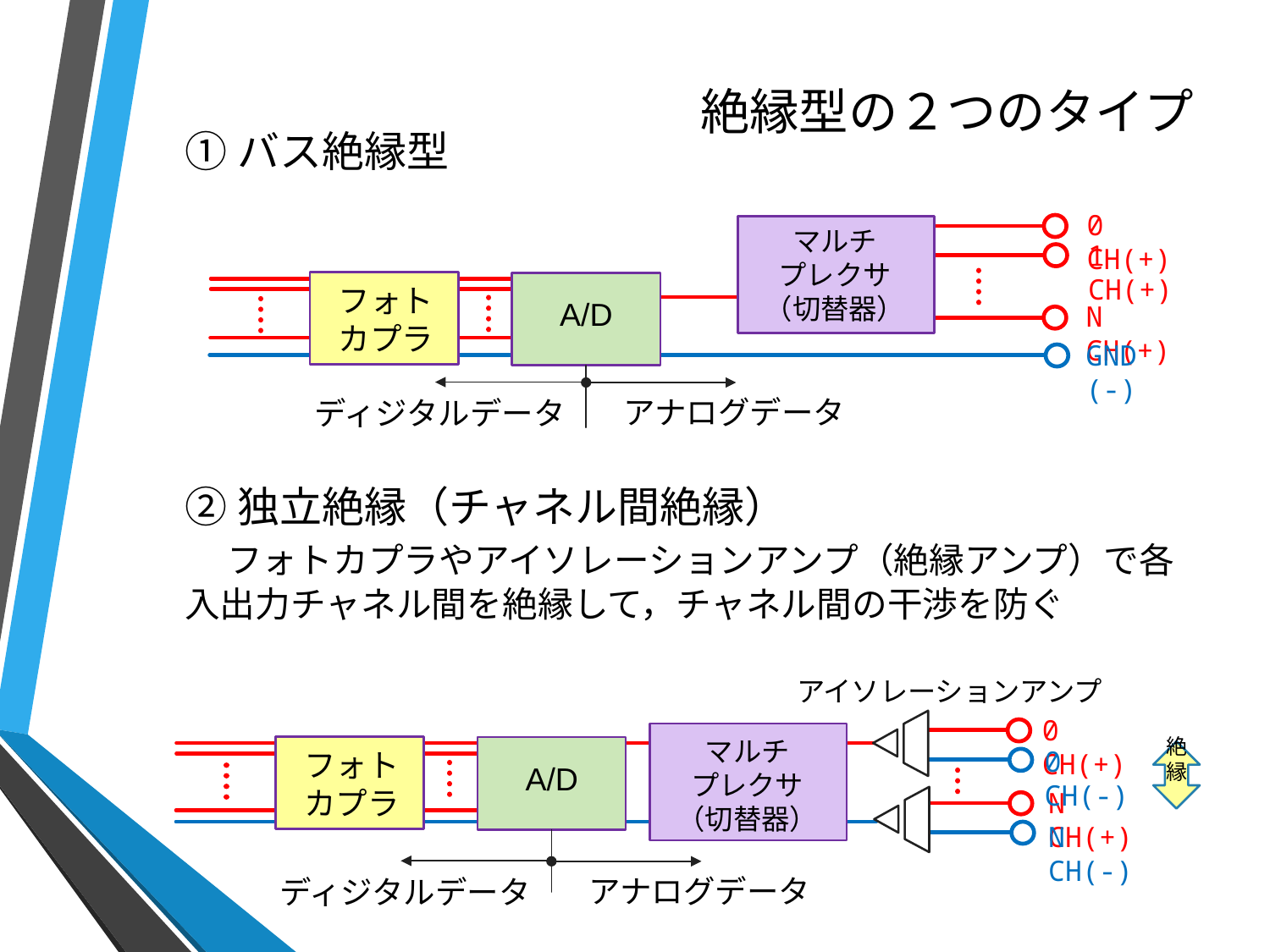

# 絶縁型の２つのタイプ
①バス絶縁型

②独立絶縁（チャネル間絶縁）
　フォトカプラやアイソレーションアンプ（絶縁アンプ）で各入出力チャネル間を絶縁して，チャネル間の干渉を防ぐ
0 CH(+)

マルチ
プレクサ
（切替器）
1 CH(+)

フォト
カプラ
A/D
N CH(+)
GND (-)

アナログデータ
ディジタルデータ
アイソレーションアンプ
0 CH(+)

マルチ
プレクサ
（切替器）

0 CH(-)
フォト
カプラ

A/D
N CH(+)

N CH(-)

アナログデータ
ディジタルデータ
絶縁